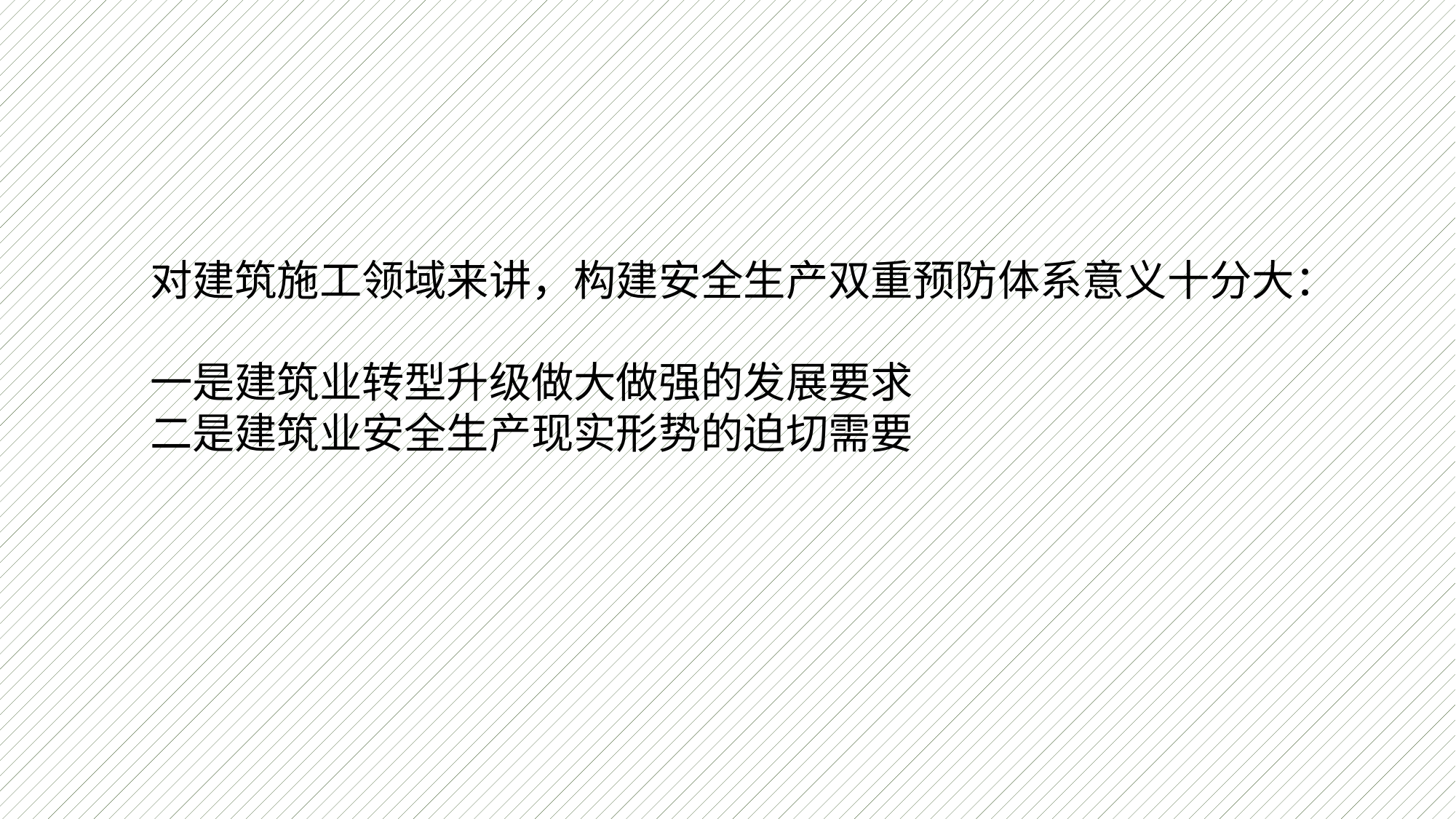

对建筑施工领域来讲，构建安全生产双重预防体系意义十分大：

一是建筑业转型升级做大做强的发展要求
二是建筑业安全生产现实形势的迫切需要